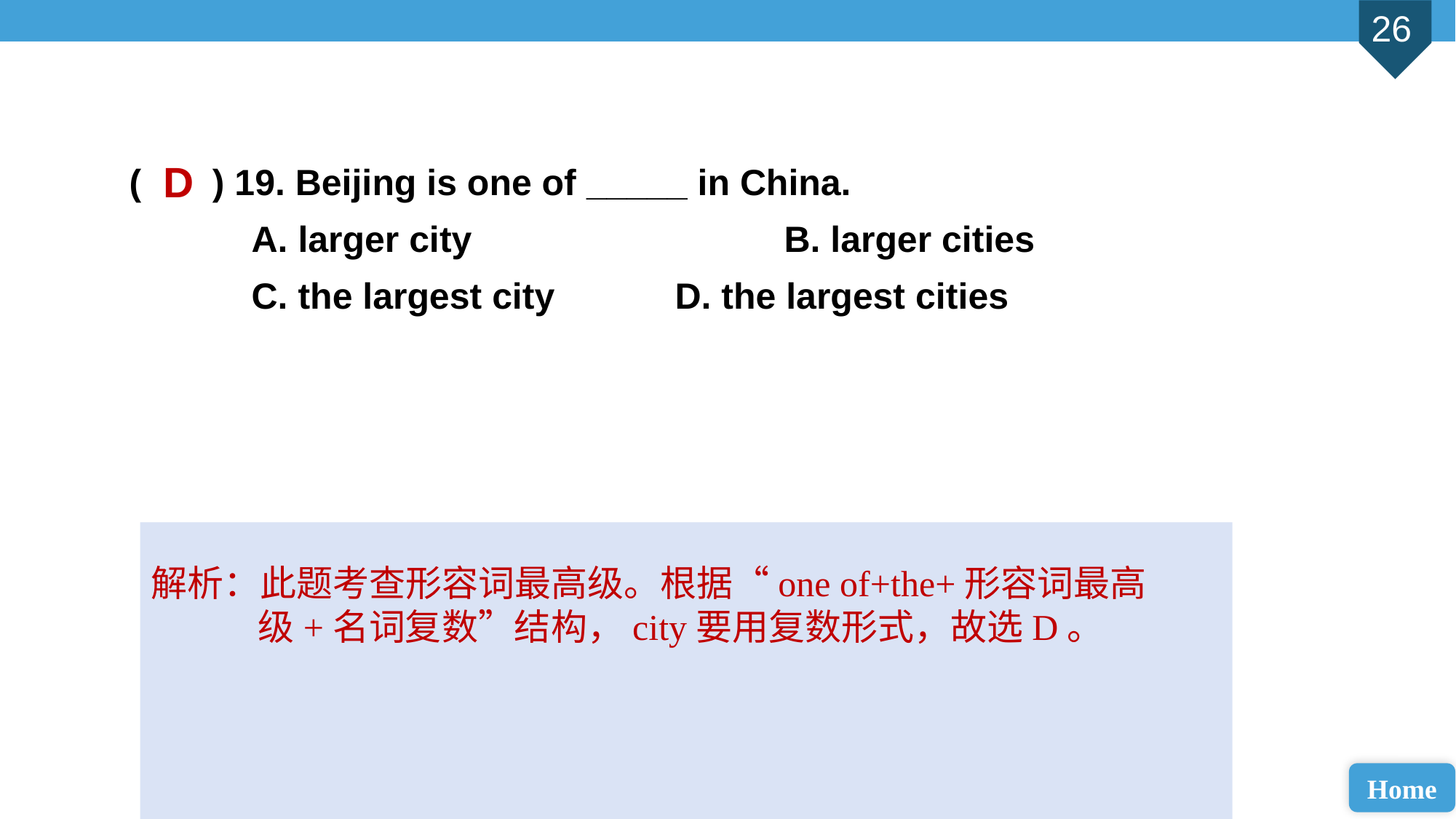

(       ) 19. Beijing is one of _____ in China.
            A. larger city 			B. larger cities
            C. the largest city 		D. the largest cities
D

解析：此题考查形容词最高级。根据“one of+the+形容词最高级+名词复数”结构，city要用复数形式，故选D。